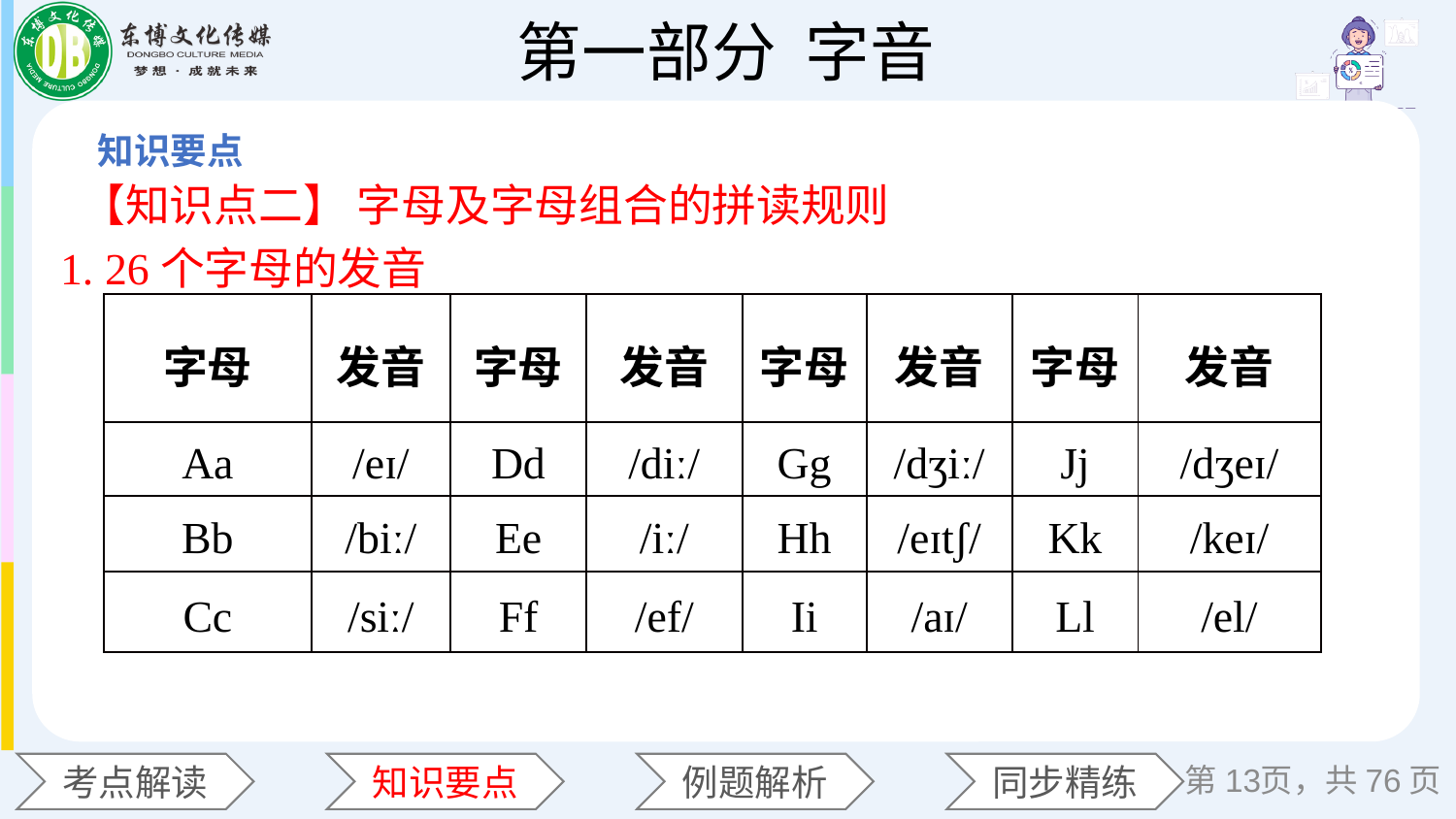

【知识点二】 字母及字母组合的拼读规则
1. 26个字母的发音

| 字母 | 发音 | 字母 | 发音 | 字母 | 发音 | 字母 | 发音 |
| --- | --- | --- | --- | --- | --- | --- | --- |
| Aa | /eɪ/ | Dd | /diː/ | Gg | /dʒiː/ | Jj | /dʒeɪ/ |
| Bb | /biː/ | Ee | /iː/ | Hh | /eɪtʃ/ | Kk | /keɪ/ |
| Cc | /siː/ | Ff | /ef/ | Ii | /aɪ/ | Ll | /el/ |
第13页，共76页